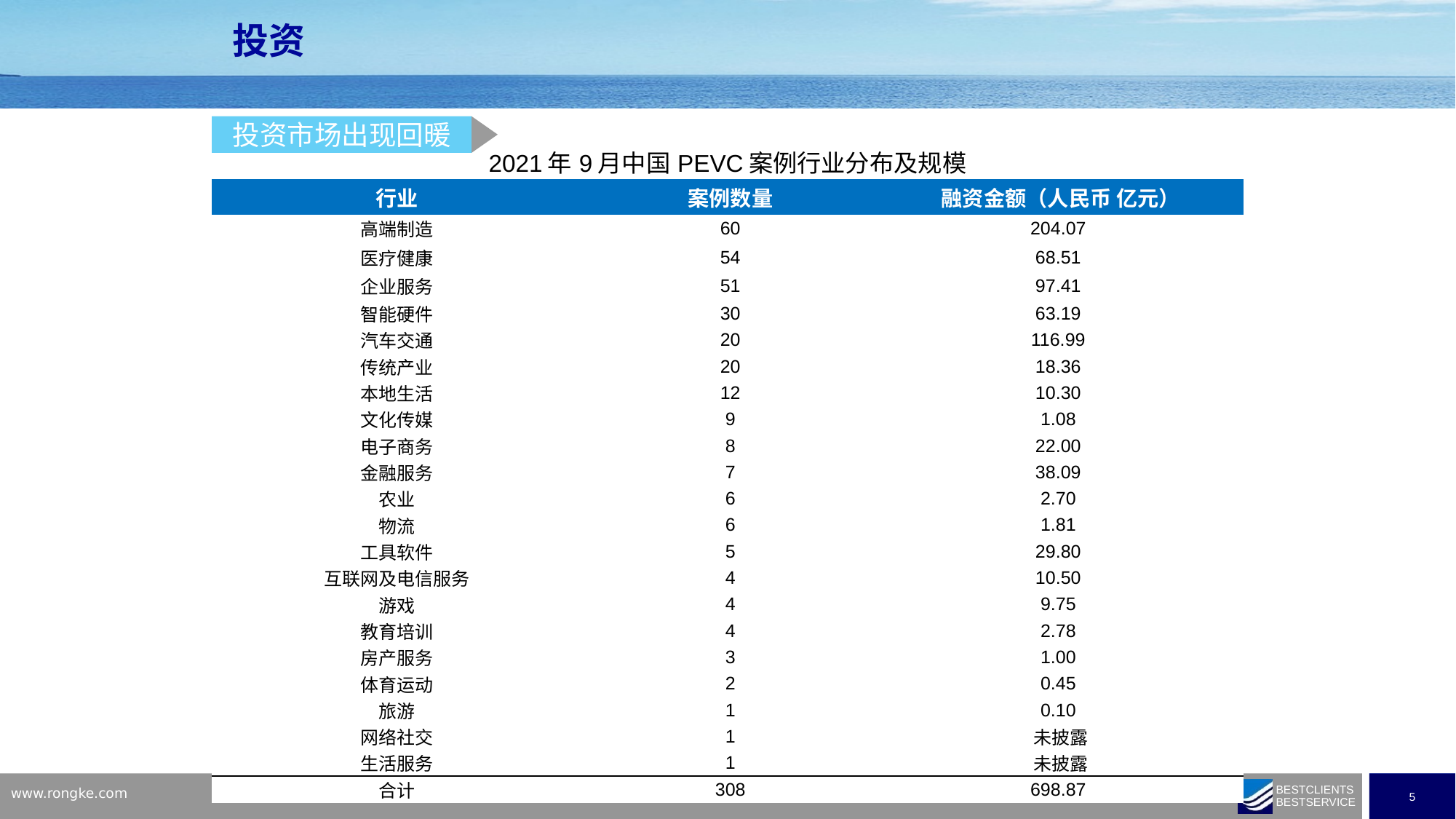

投资
投资市场出现回暖

| 2021年9月中国PEVC案例行业分布及规模 |  |  |
| --- | --- | --- |
| 行业 | 案例数量 | 融资金额（人民币 亿元） |
| 高端制造 | 60 | 204.07 |
| 医疗健康 | 54 | 68.51 |
| 企业服务 | 51 | 97.41 |
| 智能硬件 | 30 | 63.19 |
| 汽车交通 | 20 | 116.99 |
| 传统产业 | 20 | 18.36 |
| 本地生活 | 12 | 10.30 |
| 文化传媒 | 9 | 1.08 |
| 电子商务 | 8 | 22.00 |
| 金融服务 | 7 | 38.09 |
| 农业 | 6 | 2.70 |
| 物流 | 6 | 1.81 |
| 工具软件 | 5 | 29.80 |
| 互联网及电信服务 | 4 | 10.50 |
| 游戏 | 4 | 9.75 |
| 教育培训 | 4 | 2.78 |
| 房产服务 | 3 | 1.00 |
| 体育运动 | 2 | 0.45 |
| 旅游 | 1 | 0.10 |
| 网络社交 | 1 | 未披露 |
| 生活服务 | 1 | 未披露 |
| 合计 | 308 | 698.87 |